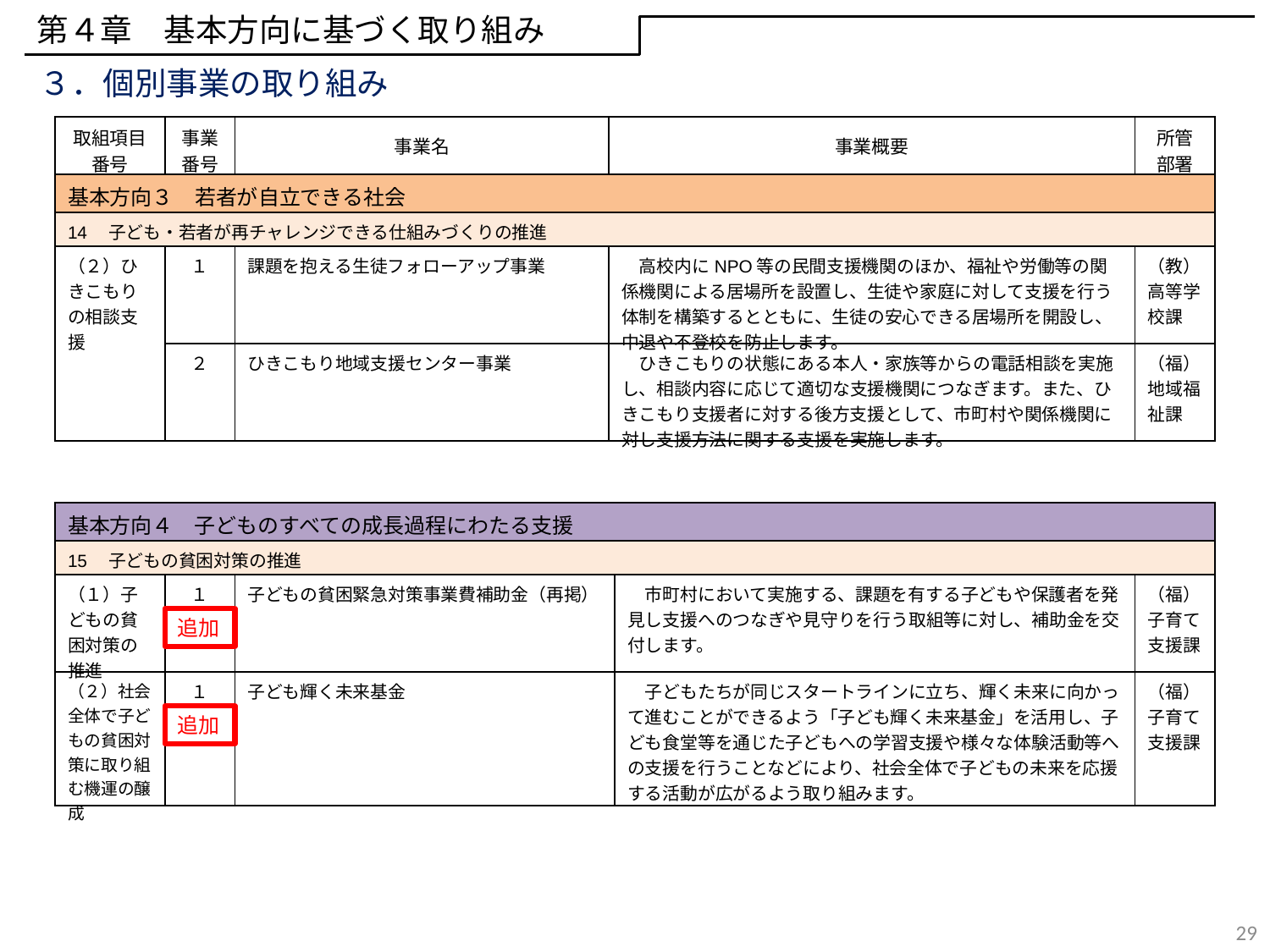

第４章　基本方向に基づく取り組み
３．個別事業の取り組み
| 取組項目 番号 | 事業 番号 | 事業名 | 事業概要 | 所管 部署 |
| --- | --- | --- | --- | --- |
| 基本方向３　若者が自立できる社会 |  |  |  |  |
| 14　子ども・若者が再チャレンジできる仕組みづくりの推進 |  |  |  |  |
| （２）ひきこもりの相談支援 | １ | 課題を抱える生徒フォローアップ事業 | 高校内にNPO等の民間支援機関のほか、福祉や労働等の関係機関による居場所を設置し、生徒や家庭に対して支援を行う体制を構築するとともに、生徒の安心できる居場所を開設し、中退や不登校を防止します。 | （教）高等学校課 |
|  | ２ | ひきこもり地域支援センター事業 | ひきこもりの状態にある本人・家族等からの電話相談を実施し、相談内容に応じて適切な支援機関につなぎます。また、ひきこもり支援者に対する後方支援として、市町村や関係機関に対し支援方法に関する支援を実施します。 | （福）地域福祉課 |
| 基本方向４　子どものすべての成長過程にわたる支援 |  |  |  |  |
| --- | --- | --- | --- | --- |
| 15　子どもの貧困対策の推進 |  |  |  |  |
| （１）子どもの貧困対策の推進 | １ | 子どもの貧困緊急対策事業費補助金（再掲） | 市町村において実施する、課題を有する子どもや保護者を発見し支援へのつなぎや見守りを行う取組等に対し、補助金を交付します。 | （福）子育て支援課 |
| （２）社会全体で子どもの貧困対策に取り組む機運の醸成 | １ | 子ども輝く未来基金 | 子どもたちが同じスタートラインに立ち、輝く未来に向かって進むことができるよう「子ども輝く未来基金」を活用し、子ども食堂等を通じた子どもへの学習支援や様々な体験活動等への支援を行うことなどにより、社会全体で子どもの未来を応援する活動が広がるよう取り組みます。 | （福）子育て支援課 |
追加
追加
29